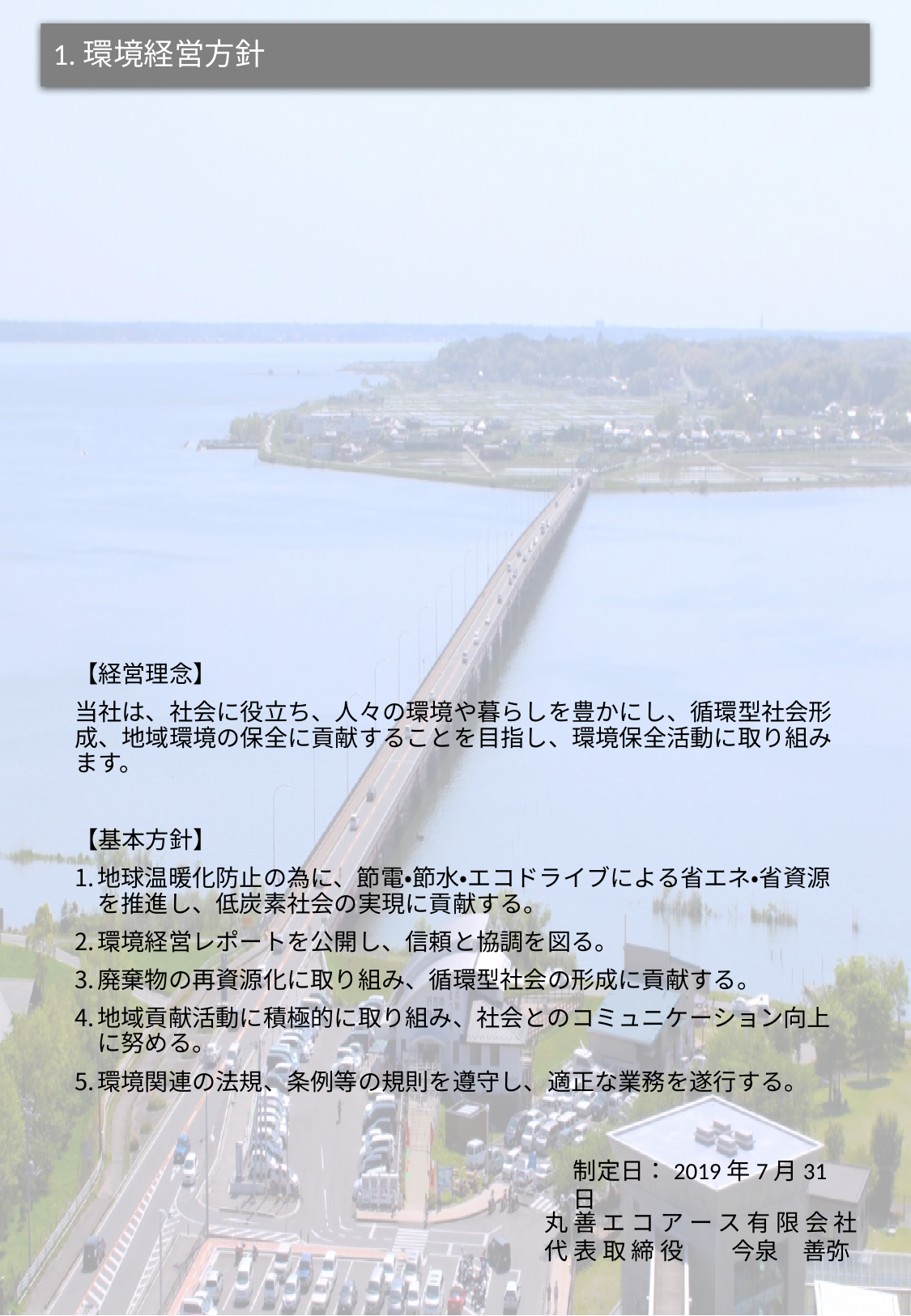

1.環境経営方針
【経営理念】
当社は、社会に役立ち、人々の環境や暮らしを豊かにし、循環型社会形成、地域環境の保全に貢献することを目指し、環境保全活動に取り組みます。

【基本方針】
地球温暖化防止の為に、節電・節水・エコドライブによる省エネ・省資源を推進し、低炭素社会の実現に貢献する。
環境経営レポートを公開し、信頼と協調を図る。
廃棄物の再資源化に取り組み、循環型社会の形成に貢献する。
地域貢献活動に積極的に取り組み、社会とのコミュニケーション向上に努める。
環境関連の法規、条例等の規則を遵守し、適正な業務を遂行する。
制定日：2019年7月31日
丸 善 エ コ ア ー ス 有 限 会 社
代 表 取 締 役　　今泉　善弥
3